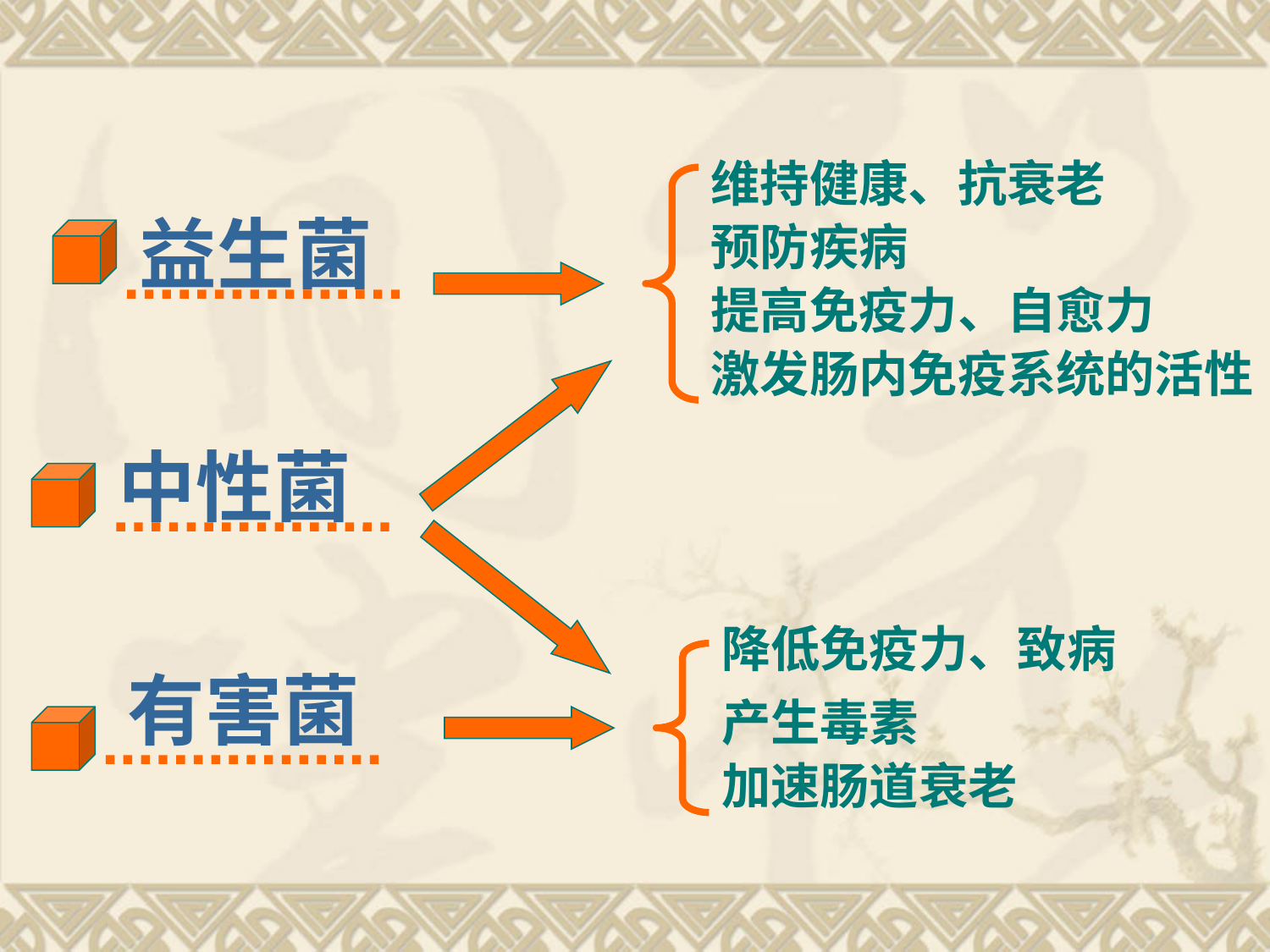

维持健康、抗衰老

益生菌
预防疾病

提高免疫力、自愈力

激发肠内免疫系统的活性

中性菌

降低免疫力、致病

有害菌
产生毒素

加速肠道衰老